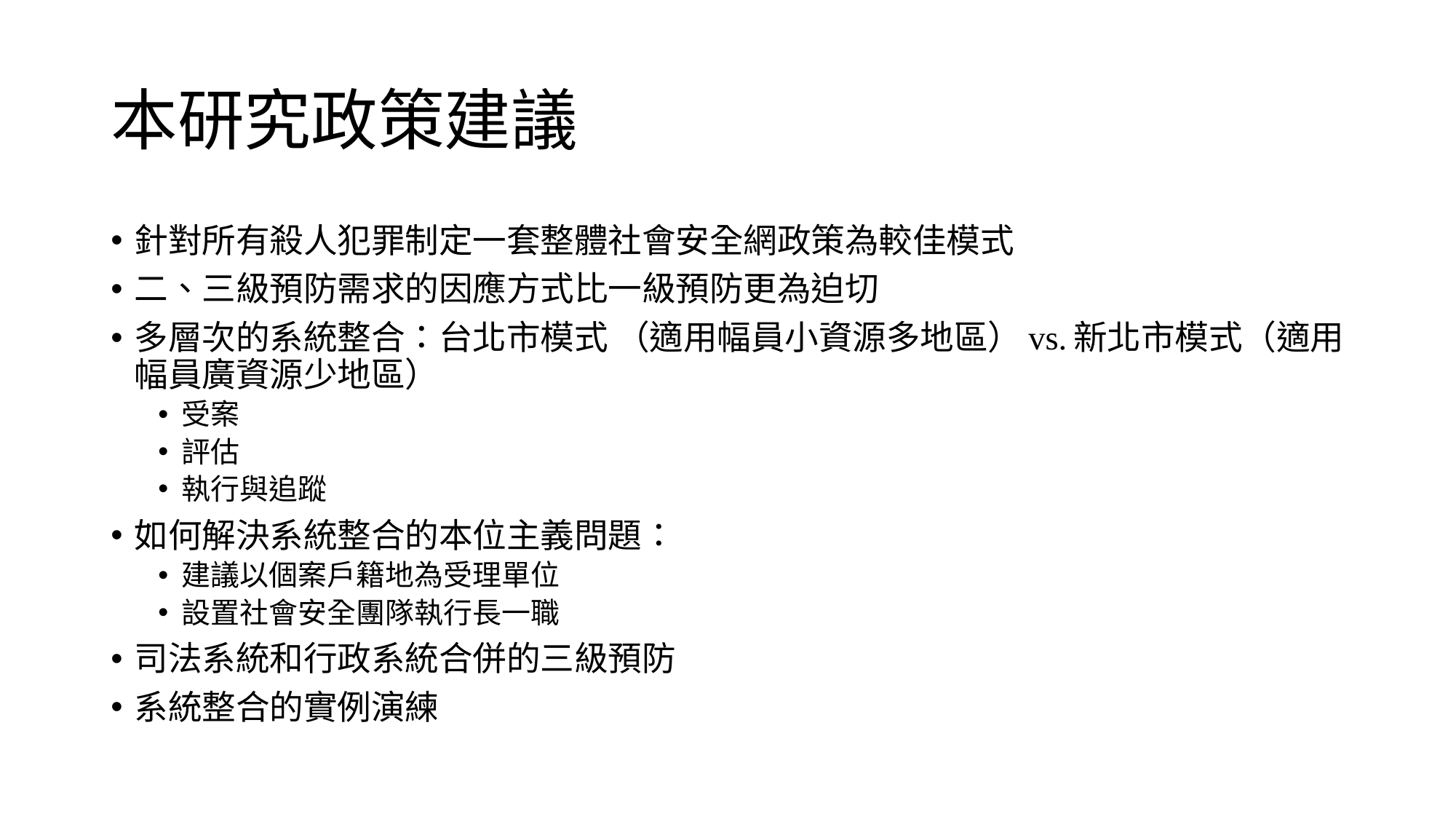

# 本研究政策建議
針對所有殺人犯罪制定一套整體社會安全網政策為較佳模式
二、三級預防需求的因應方式比一級預防更為迫切
多層次的系統整合：台北市模式 （適用幅員小資源多地區）vs.新北市模式（適用幅員廣資源少地區）
受案
評估
執行與追蹤
如何解決系統整合的本位主義問題：
建議以個案戶籍地為受理單位
設置社會安全團隊執行長一職
司法系統和行政系統合併的三級預防
系統整合的實例演練